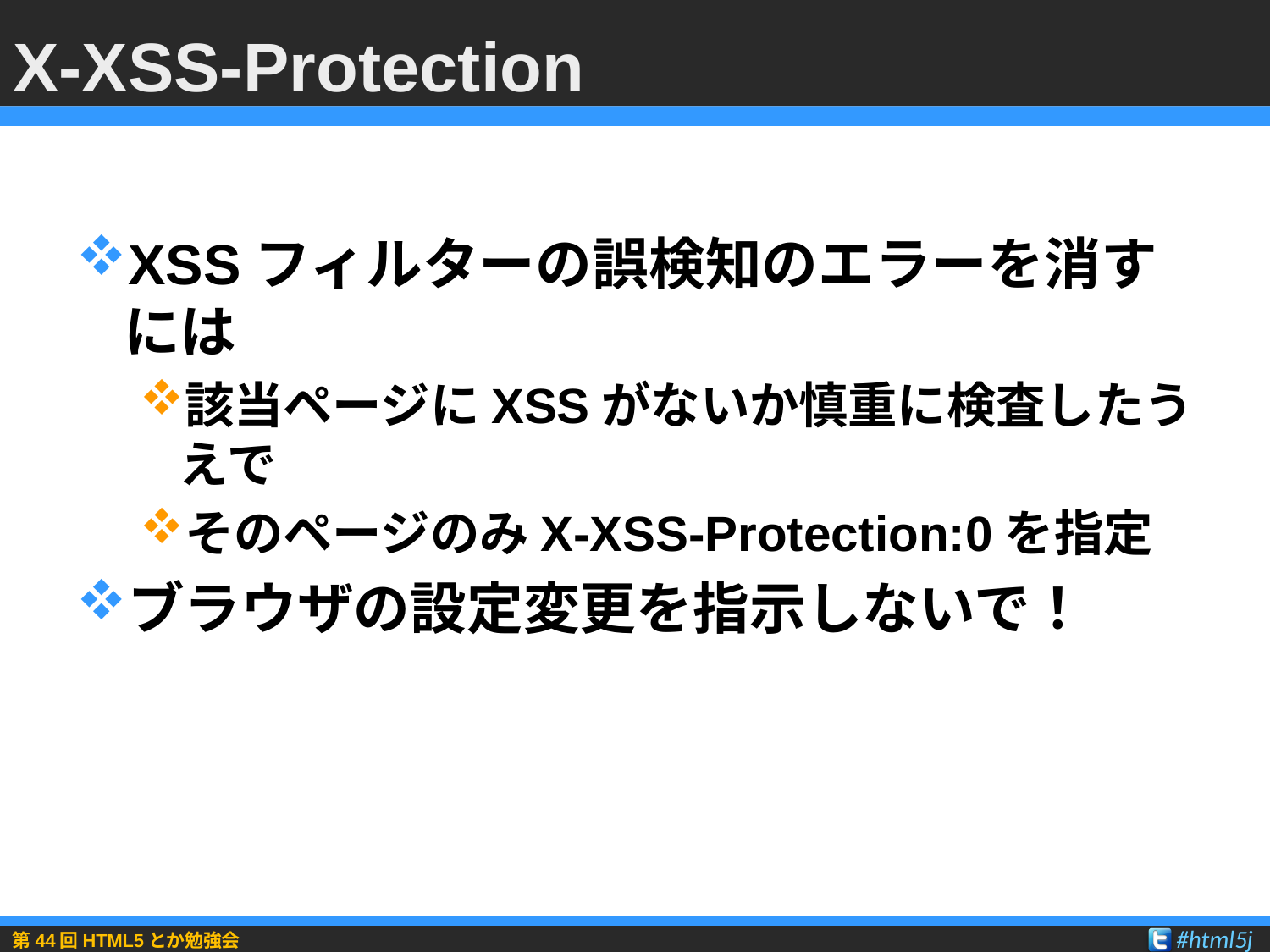

# X-XSS-Protection
XSSフィルターの誤検知のエラーを消すには
該当ページにXSSがないか慎重に検査したうえで
そのページのみX-XSS-Protection:0を指定
ブラウザの設定変更を指示しないで！